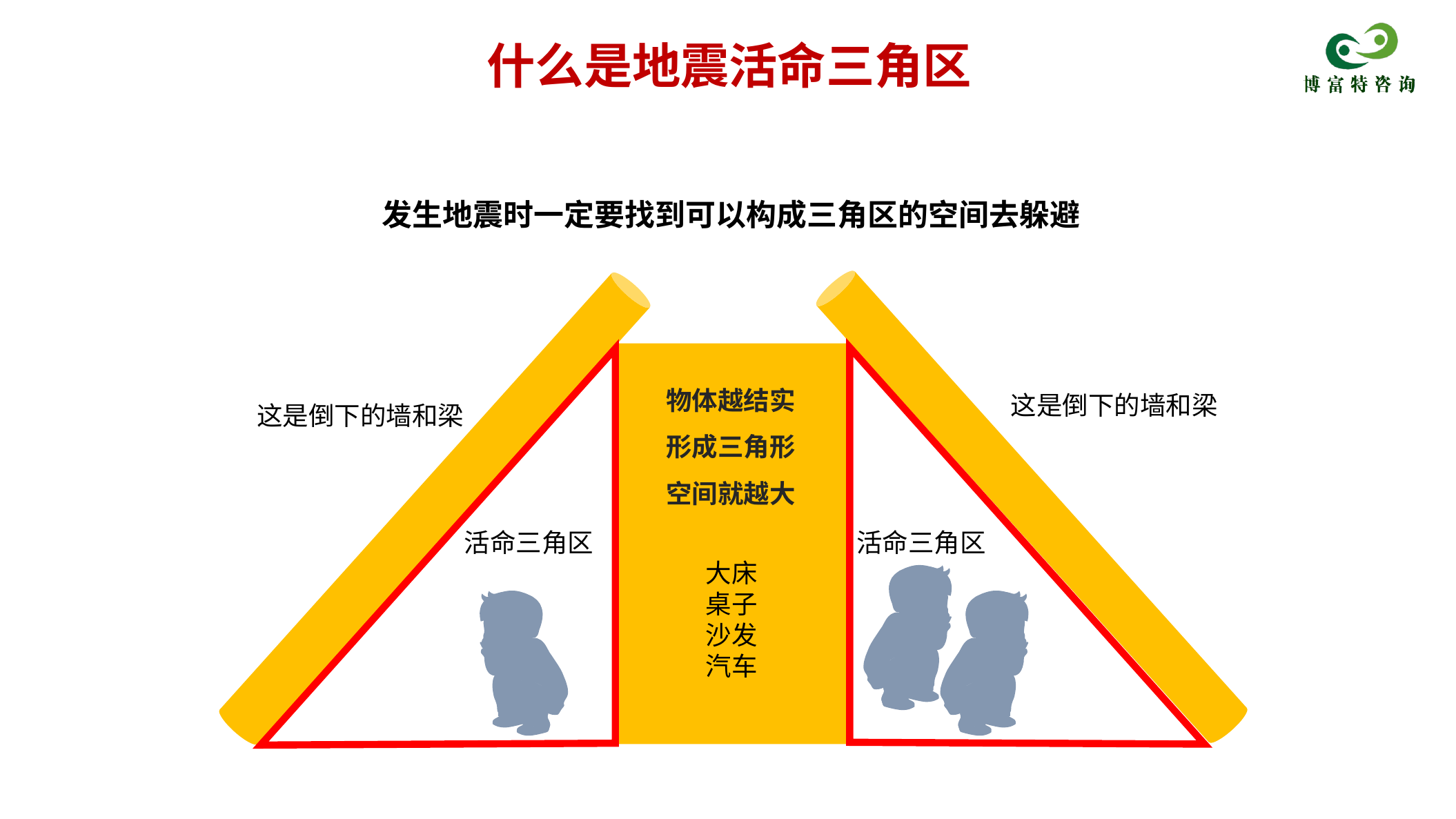

什么是地震活命三角区
发生地震时一定要找到可以构成三角区的空间去躲避

物体越结实
形成三角形
空间就越大
这是倒下的墙和梁
这是倒下的墙和梁
活命三角区
活命三角区
大床
桌子
沙发
汽车